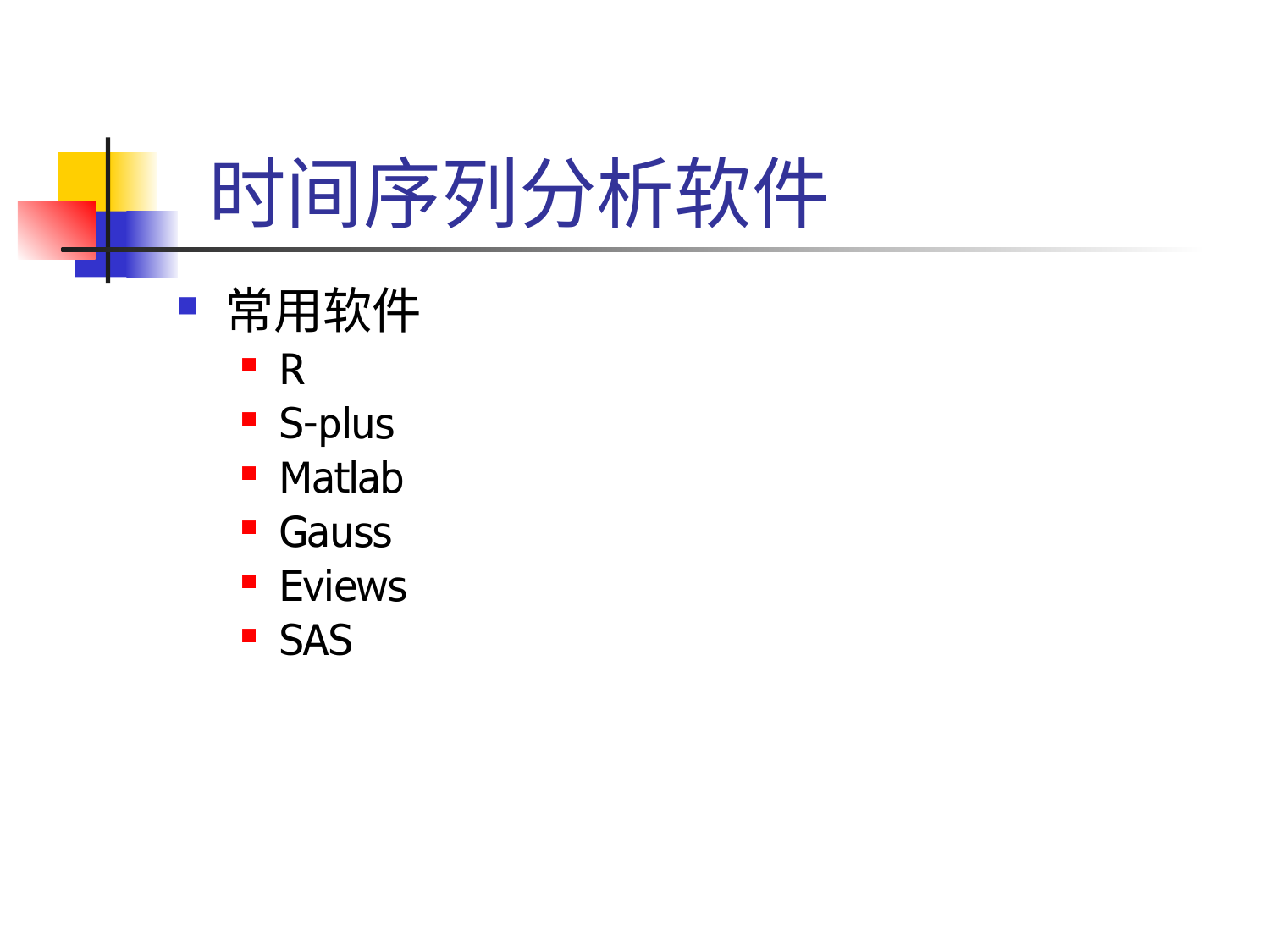

# 时间序列分析软件
常用软件
R
S-plus
Matlab
Gauss
Eviews
SAS